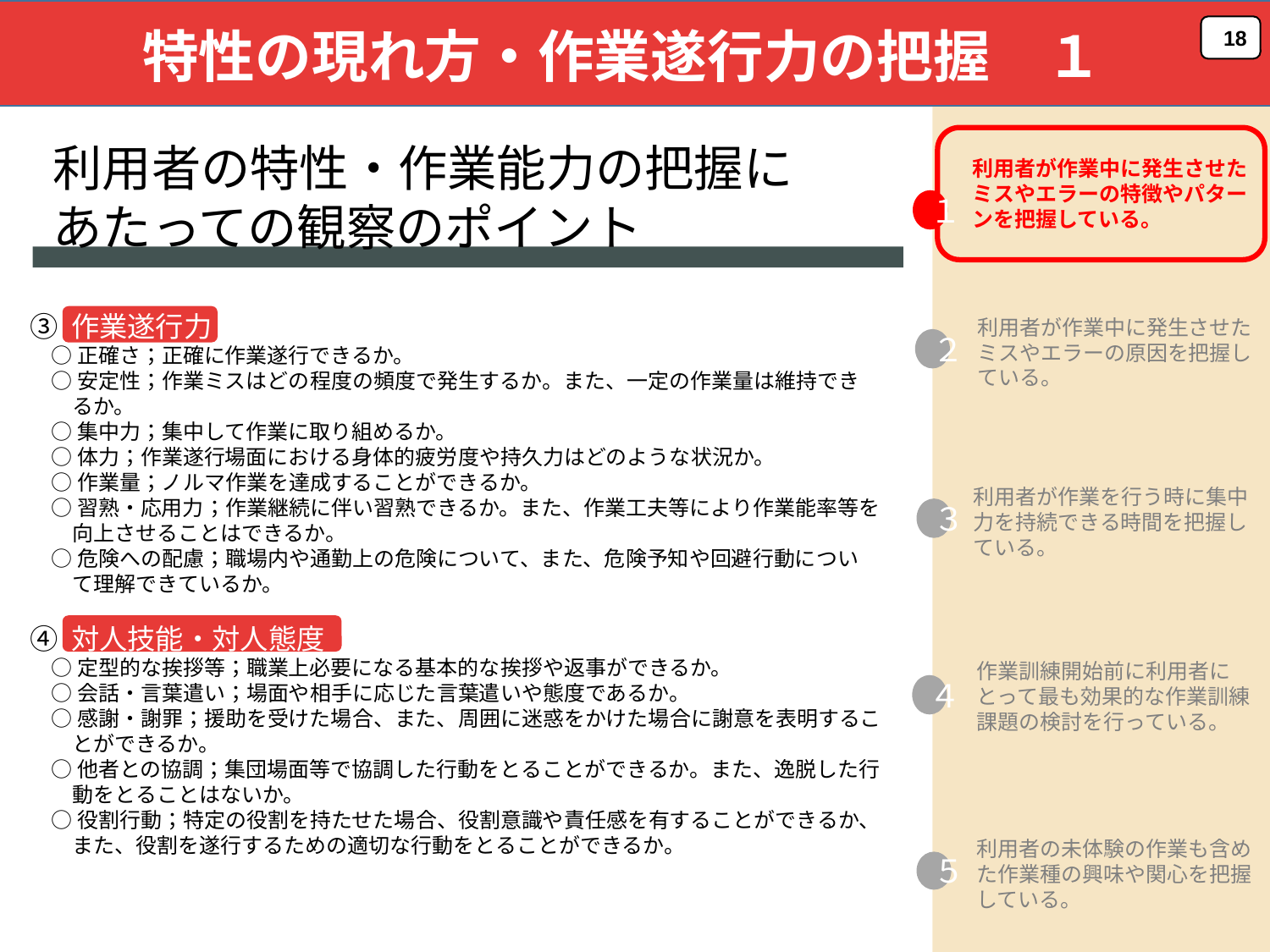

18
特性の現れ方・作業遂行力の把握　１

利用者の特性・作業能力の把握に
あたっての観察のポイント
利用者が作業中に発生させたミスやエラーの特徴やパターンを把握している。
１
２
３
４
５

③ 作業遂行力
　○ 正確さ；正確に作業遂行できるか。
　○ 安定性；作業ミスはどの程度の頻度で発生するか。また、一定の作業量は維持でき
　　るか。
　○ 集中力；集中して作業に取り組めるか。
　○ 体力；作業遂行場面における身体的疲労度や持久力はどのような状況か。
　○ 作業量；ノルマ作業を達成することができるか。
　○ 習熟・応用力；作業継続に伴い習熟できるか。また、作業工夫等により作業能率等を
　　向上させることはできるか。
　○ 危険への配慮；職場内や通勤上の危険について、また、危険予知や回避行動につい
　　て理解できているか。

④ 対人技能・対人態度
　○ 定型的な挨拶等；職業上必要になる基本的な挨拶や返事ができるか。
　○ 会話・言葉遣い；場面や相手に応じた言葉遣いや態度であるか。
　○ 感謝・謝罪；援助を受けた場合、また、周囲に迷惑をかけた場合に謝意を表明するこ
　　とができるか。
　○ 他者との協調；集団場面等で協調した行動をとることができるか。また、逸脱した行
　　動をとることはないか。
　○ 役割行動；特定の役割を持たせた場合、役割意識や責任感を有することができるか、
　　また、役割を遂行するための適切な行動をとることができるか。

利用者が作業中に発生させたミスやエラーの原因を把握している。
利用者が作業を行う時に集中力を持続できる時間を把握している。

作業訓練開始前に利用者にとって最も効果的な作業訓練課題の検討を行っている。
利用者の未体験の作業も含めた作業種の興味や関心を把握している。